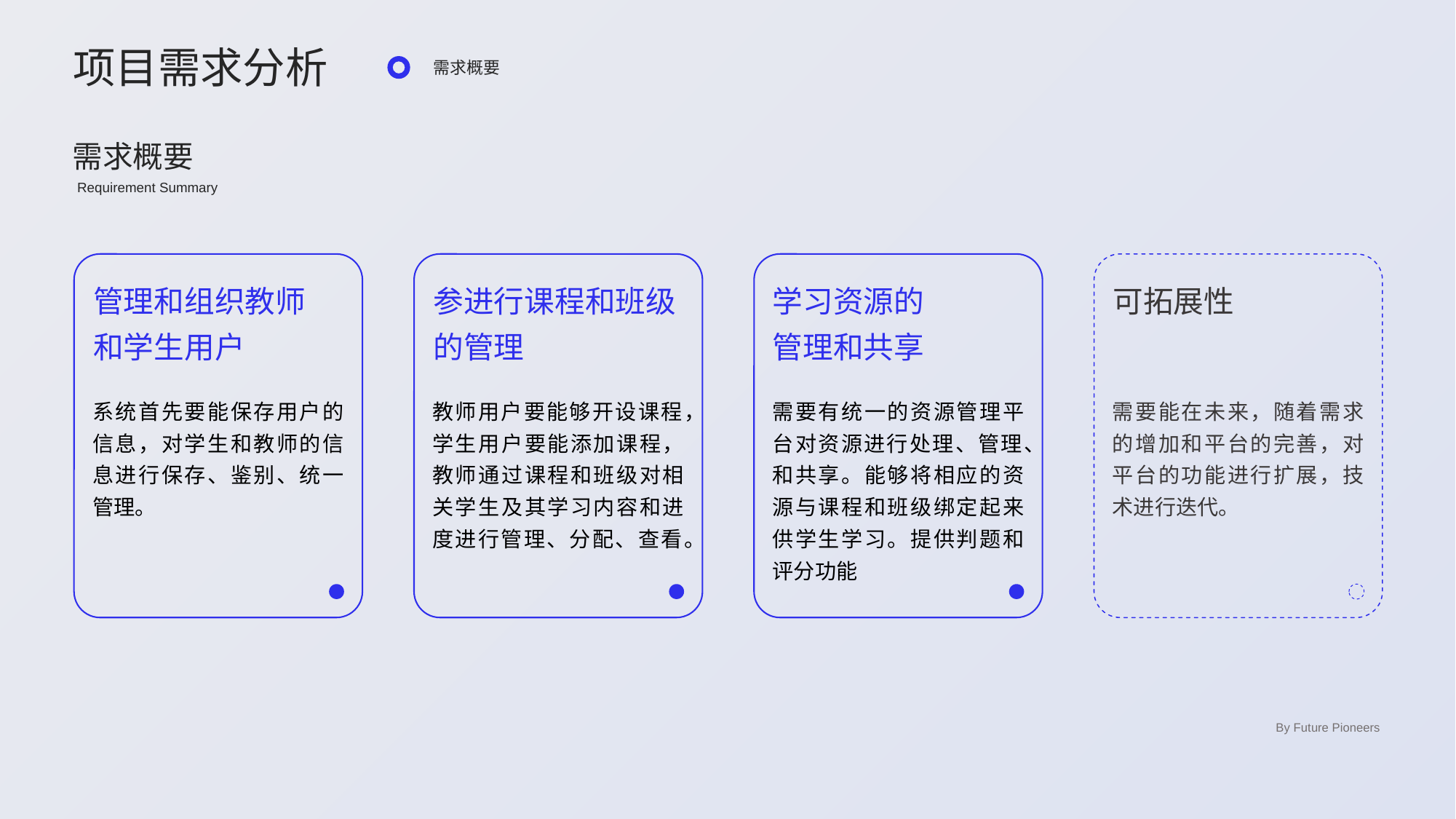

项目需求分析

需求概要
需求概要
Requirement Summary

管理和组织教师
和学生用户
系统首先要能保存用户的信息，对学生和教师的信息进行保存、鉴别、统一管理。

参进行课程和班级
的管理
教师用户要能够开设课程，学生用户要能添加课程，教师通过课程和班级对相关学生及其学习内容和进度进行管理、分配、查看。

学习资源的
管理和共享
需要有统一的资源管理平台对资源进行处理、管理、和共享。能够将相应的资源与课程和班级绑定起来供学生学习。提供判题和评分功能

可拓展性
需要能在未来，随着需求的增加和平台的完善，对平台的功能进行扩展，技术进行迭代。

By Future Pioneers